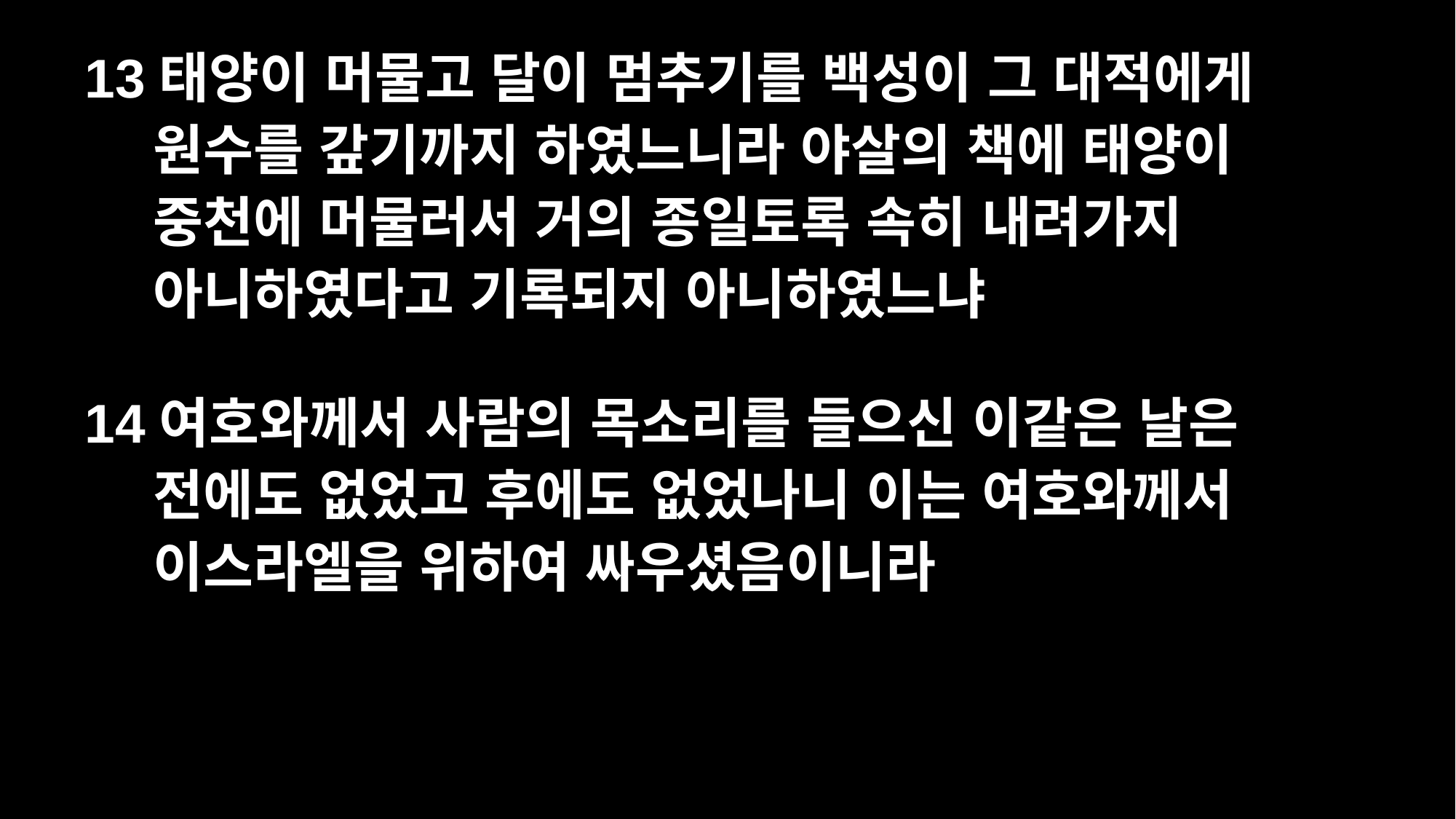

13태양이 머물고 달이 멈추기를 백성이 그 대적에게 원수를 갚기까지 하였느니라 야살의 책에 태양이 중천에 머물러서 거의 종일토록 속히 내려가지 아니하였다고 기록되지 아니하였느냐
14여호와께서 사람의 목소리를 들으신 이같은 날은 전에도 없었고 후에도 없었나니 이는 여호와께서 이스라엘을 위하여 싸우셨음이니라